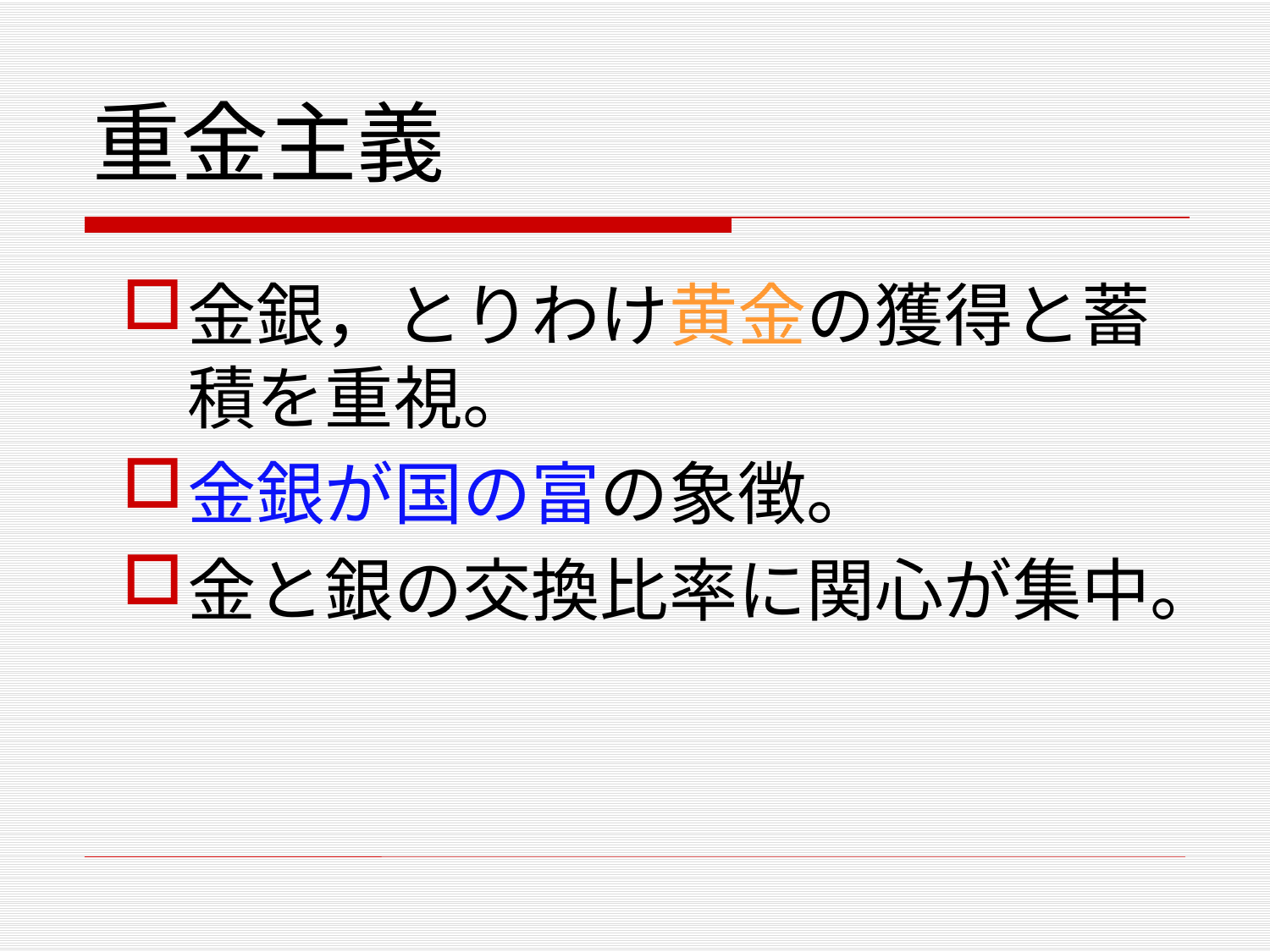

# 重金主義
金銀，とりわけ黄金の獲得と蓄積を重視。
金銀が国の富の象徴。
金と銀の交換比率に関心が集中。